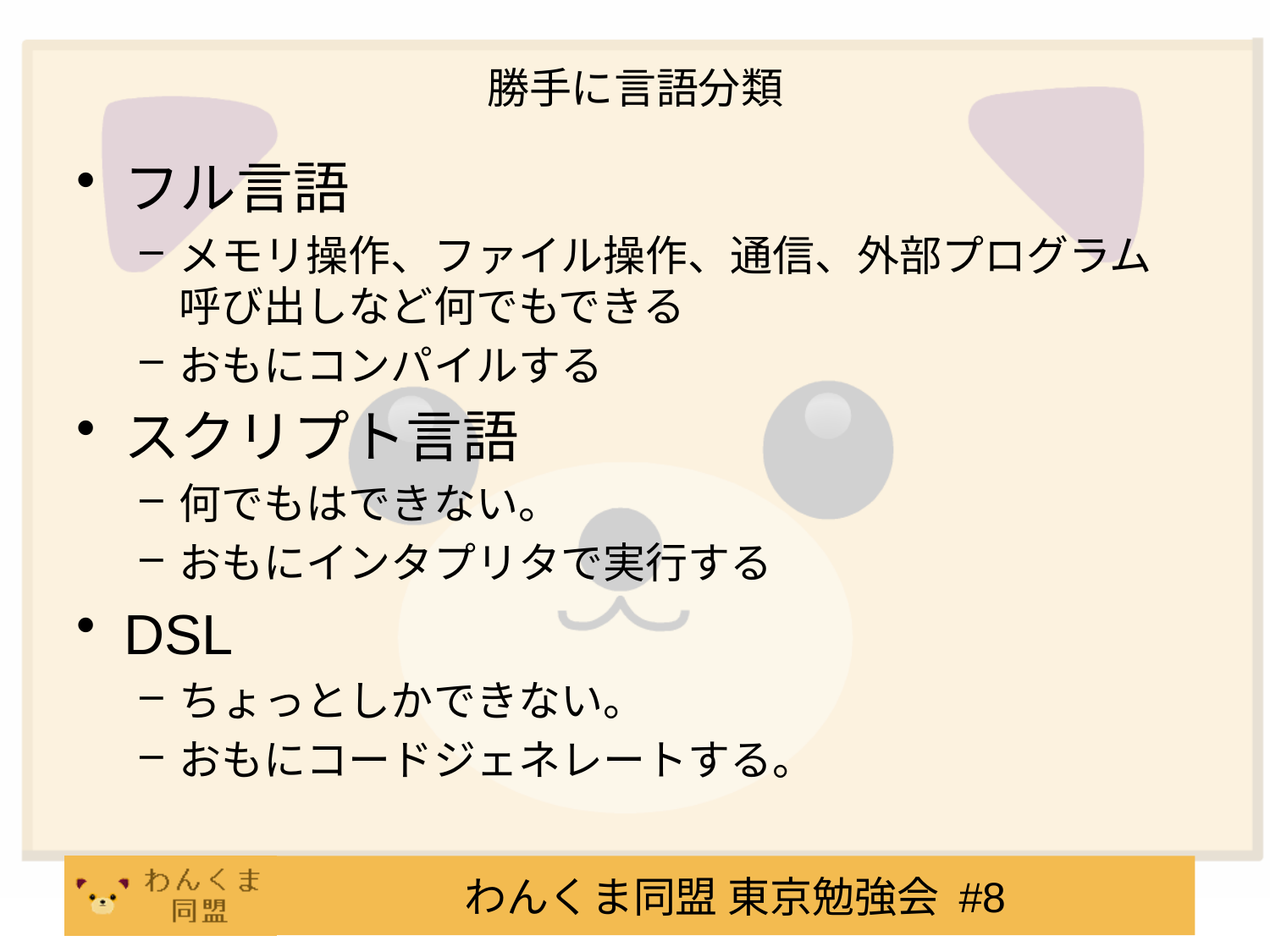

# 勝手に言語分類
フル言語
メモリ操作、ファイル操作、通信、外部プログラム呼び出しなど何でもできる
おもにコンパイルする
スクリプト言語
何でもはできない。
おもにインタプリタで実行する
DSL
ちょっとしかできない。
おもにコードジェネレートする。